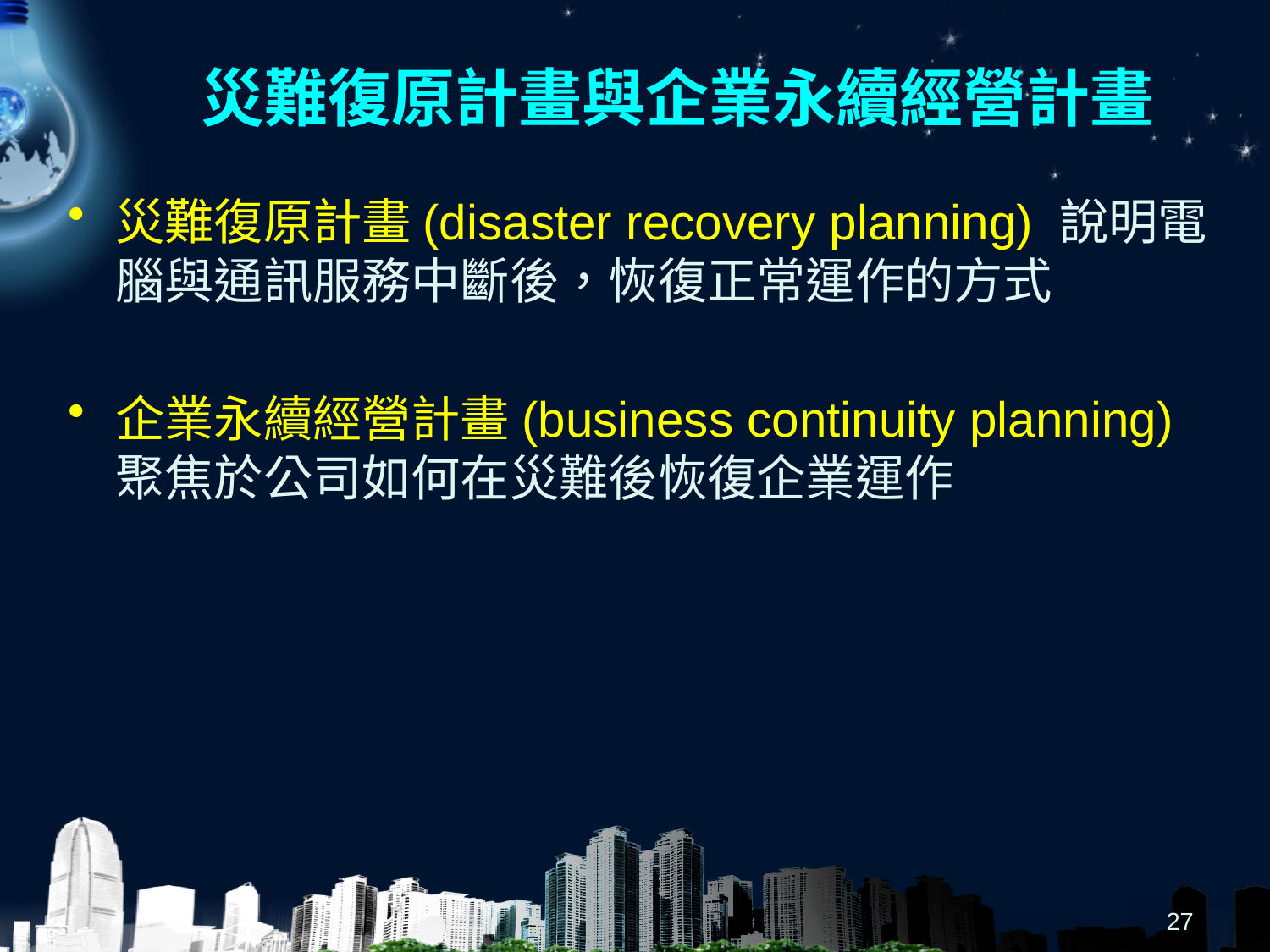

# 災難復原計畫與企業永續經營計畫
災難復原計畫(disaster recovery planning) 說明電腦與通訊服務中斷後，恢復正常運作的方式

企業永續經營計畫(business continuity planning) 聚焦於公司如何在災難後恢復企業運作
27